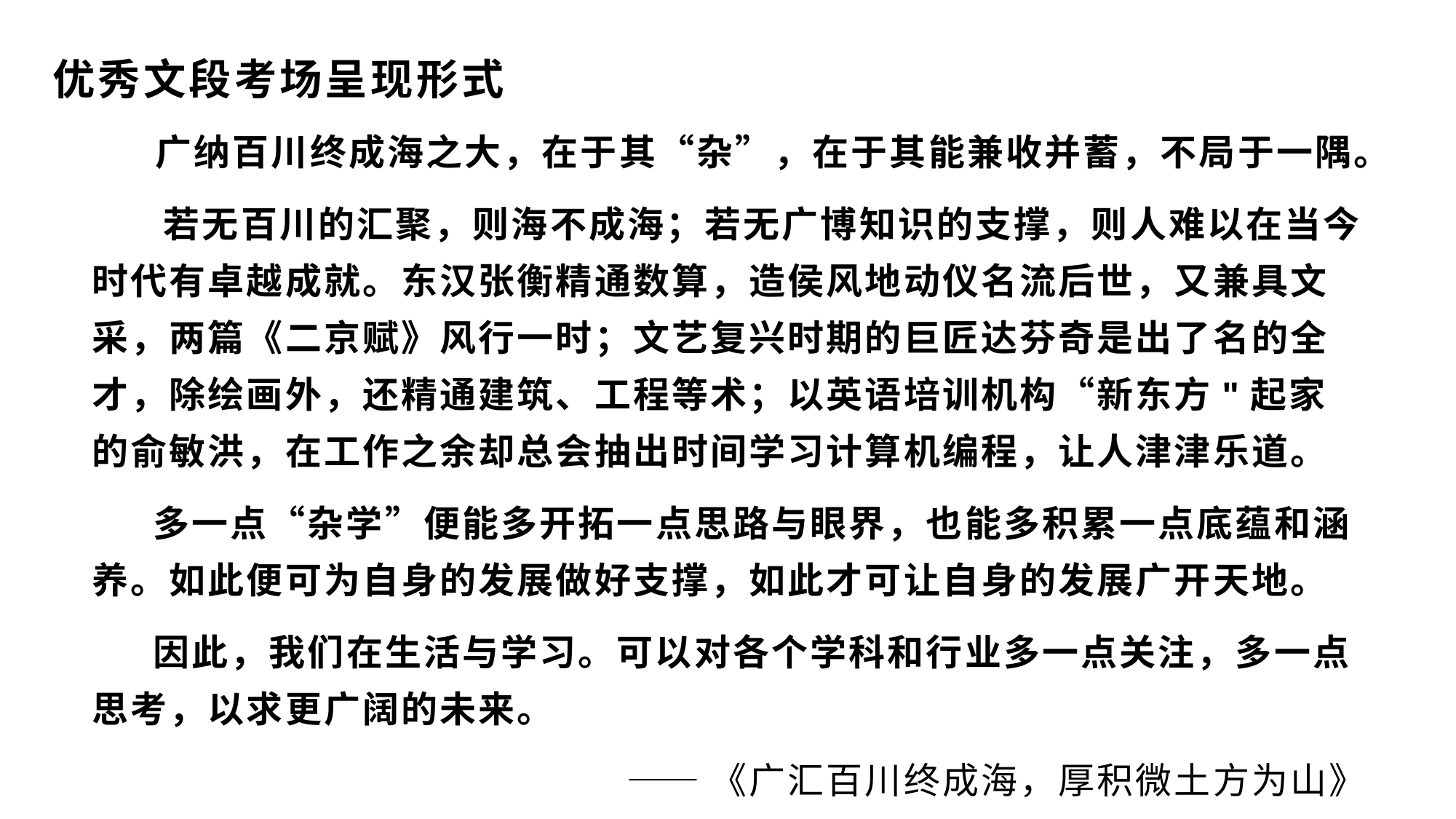

# 优秀文段考场呈现形式
      广纳百川终成海之大，在于其“杂”，在于其能兼收并蓄，不局于一隅。
      若无百川的汇聚，则海不成海；若无广博知识的支撑，则人难以在当今时代有卓越成就。东汉张衡精通数算，造侯风地动仪名流后世，又兼具文采，两篇《二京赋》风行一时；文艺复兴时期的巨匠达芬奇是出了名的全才，除绘画外，还精通建筑、工程等术；以英语培训机构“新东方"起家的俞敏洪，在工作之余却总会抽出时间学习计算机编程，让人津津乐道。
     多一点“杂学”便能多开拓一点思路与眼界，也能多积累一点底蕴和涵养。如此便可为自身的发展做好支撑，如此才可让自身的发展广开天地。
     因此，我们在生活与学习。可以对各个学科和行业多一点关注，多一点思考，以求更广阔的未来。
——《广汇百川终成海，厚积微土方为山》